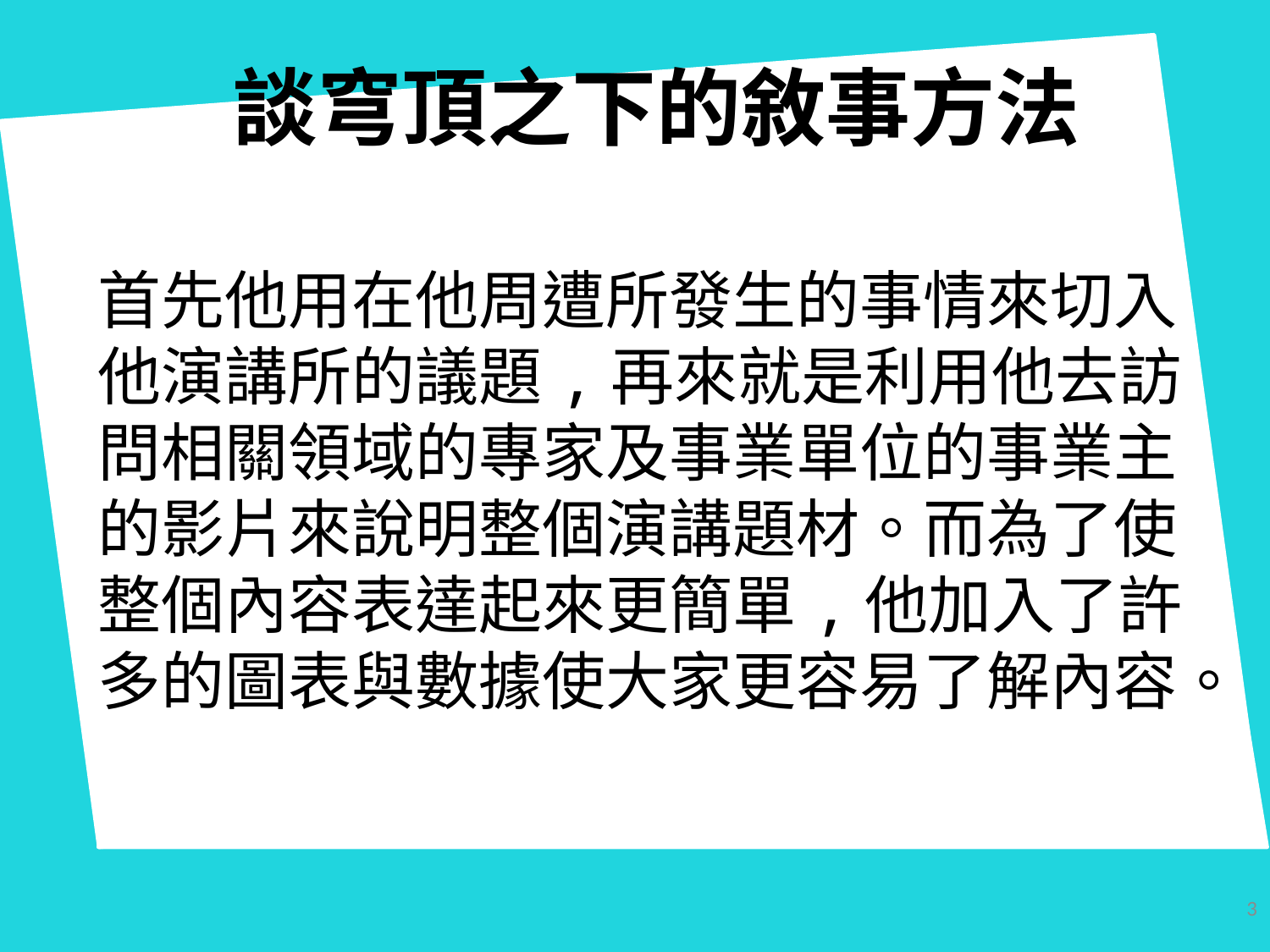

談穹頂之下的敘事方法
首先他用在他周遭所發生的事情來切入他演講所的議題,再來就是利用他去訪問相關領域的專家及事業單位的事業主的影片來說明整個演講題材。而為了使整個內容表達起來更簡單,他加入了許多的圖表與數據使大家更容易了解內容。

3